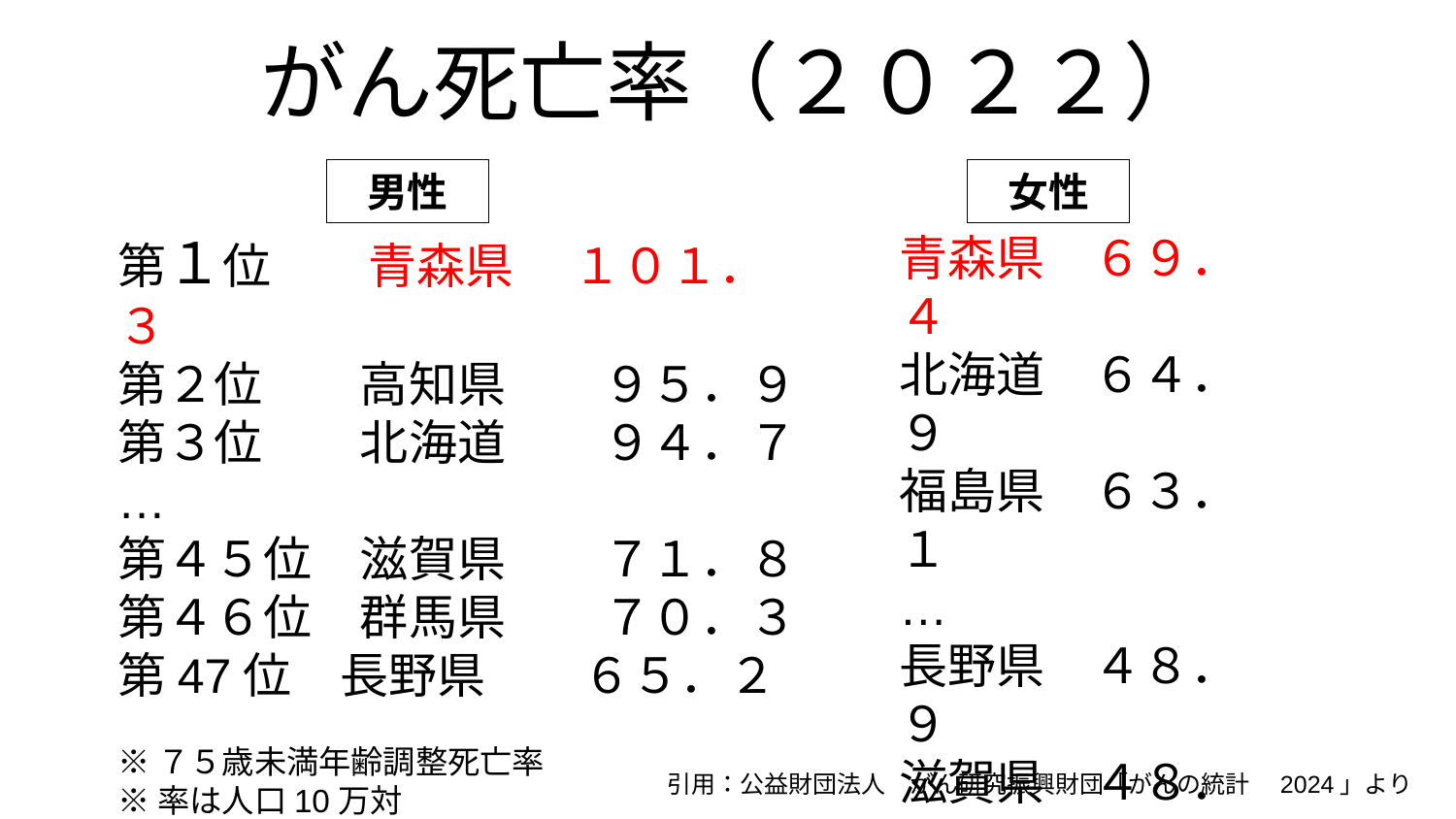

# がん死亡率（２０２２）
女性
男性
第１位　　青森県　 １０１．３
第２位　　高知県　　９５．９
第３位　　北海道　　９４．７
…
第４５位　滋賀県　　７１．８
第４６位　群馬県　　７０．３
第47位　長野県　　６５．２

※７５歳未満年齢調整死亡率
※率は人口10万対
青森県　６９．４
北海道　６４．９
福島県　６３．１
…
長野県　４８．９
滋賀県　４８．０
徳島県　４７．１

引用：公益財団法人　がん研究振興財団「がんの統計　2024」より